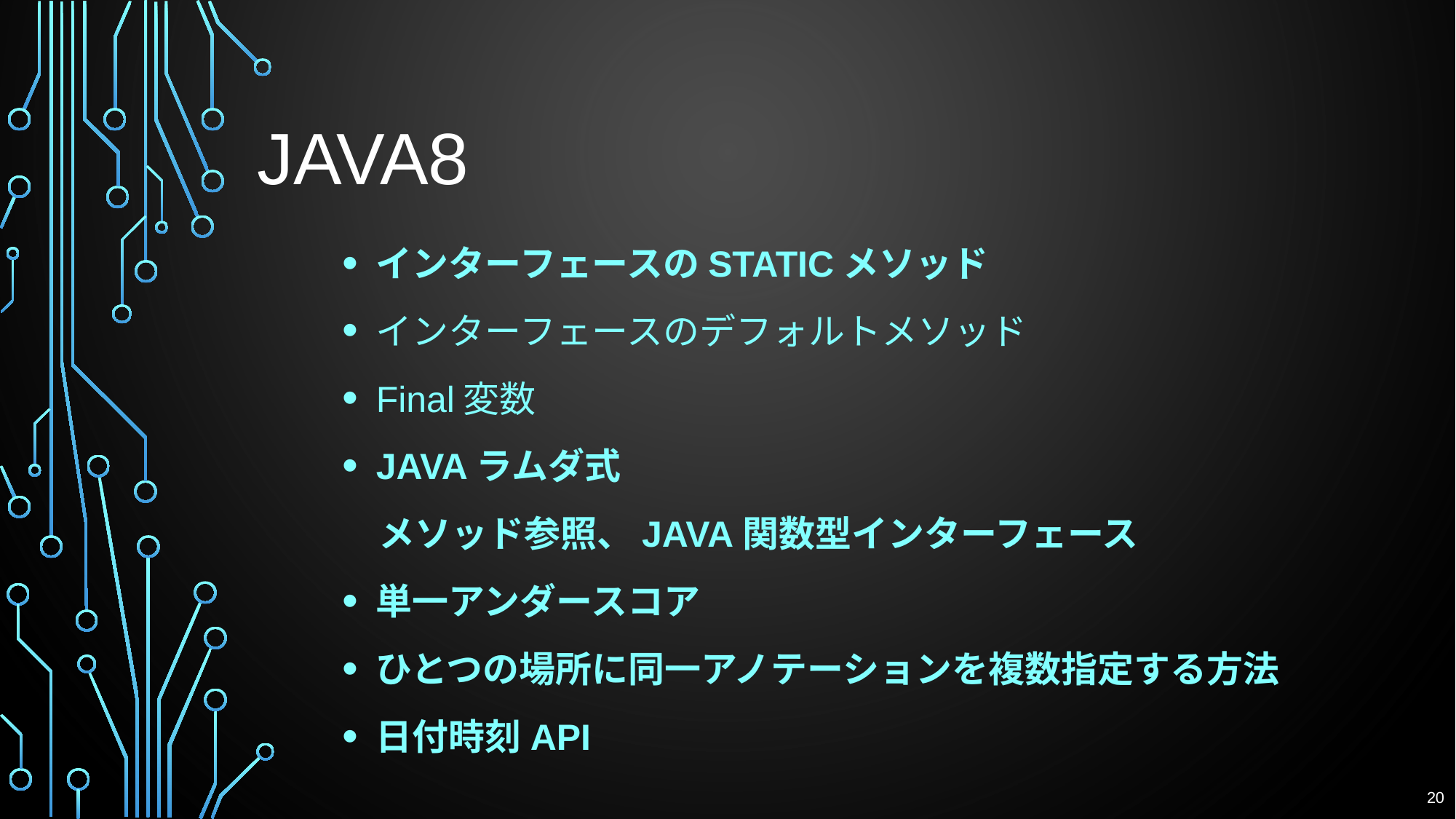

# Java8

インターフェースのstaticメソッド
インターフェースのデフォルトメソッド
Final変数
Javaラムダ式
　メソッド参照、Java関数型インターフェース
単一アンダースコア
ひとつの場所に同一アノテーションを複数指定する方法
日付時刻API

20